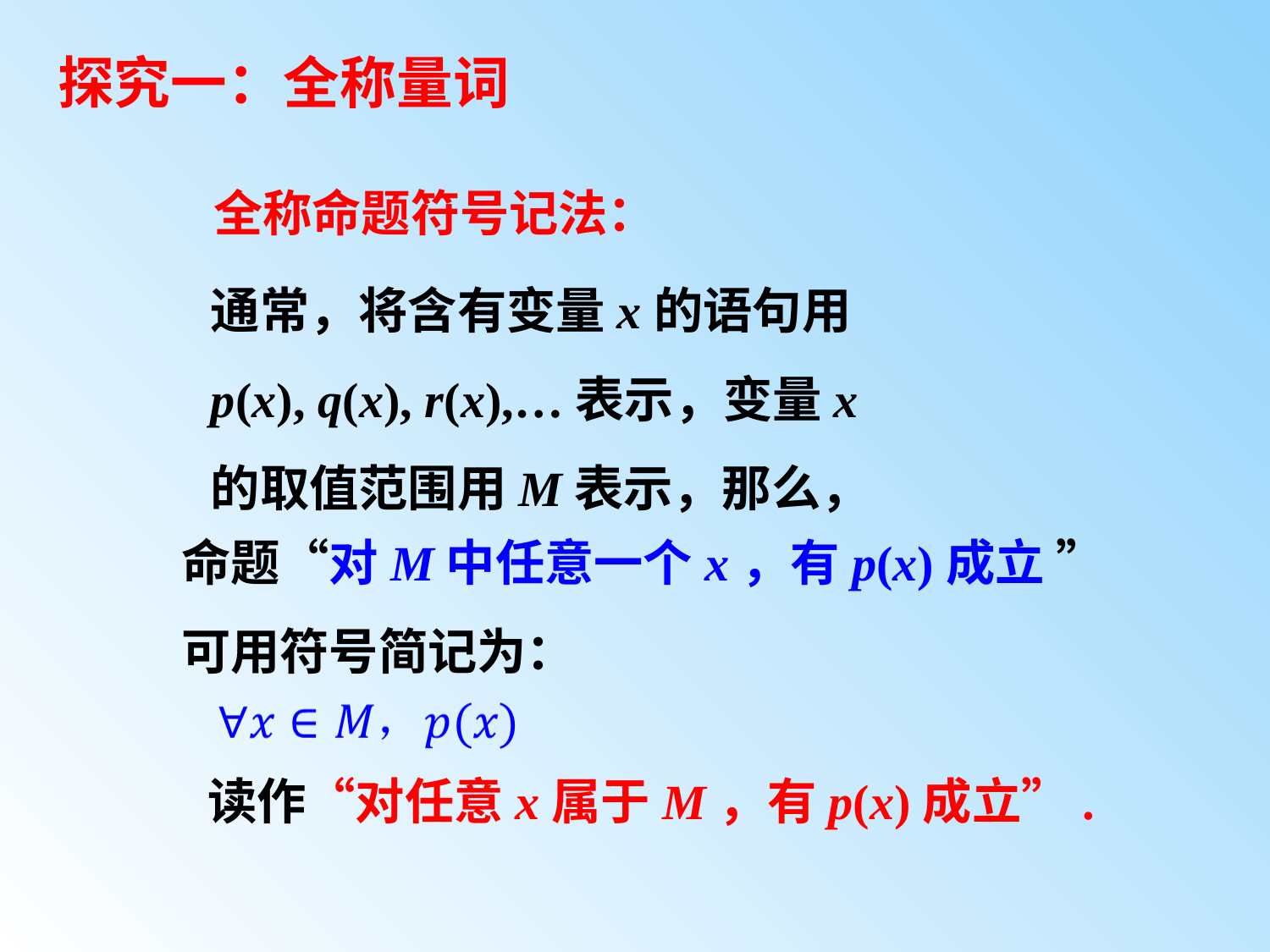

# 探究一：全称量词
全称命题符号记法：
通常，将含有变量x的语句用
p(x), q(x), r(x),…表示，变量x
的取值范围用M表示，那么，
命题“对M中任意一个x，有p(x)成立 ”
可用符号简记为：

读作“对任意x属于M，有p(x)成立”.